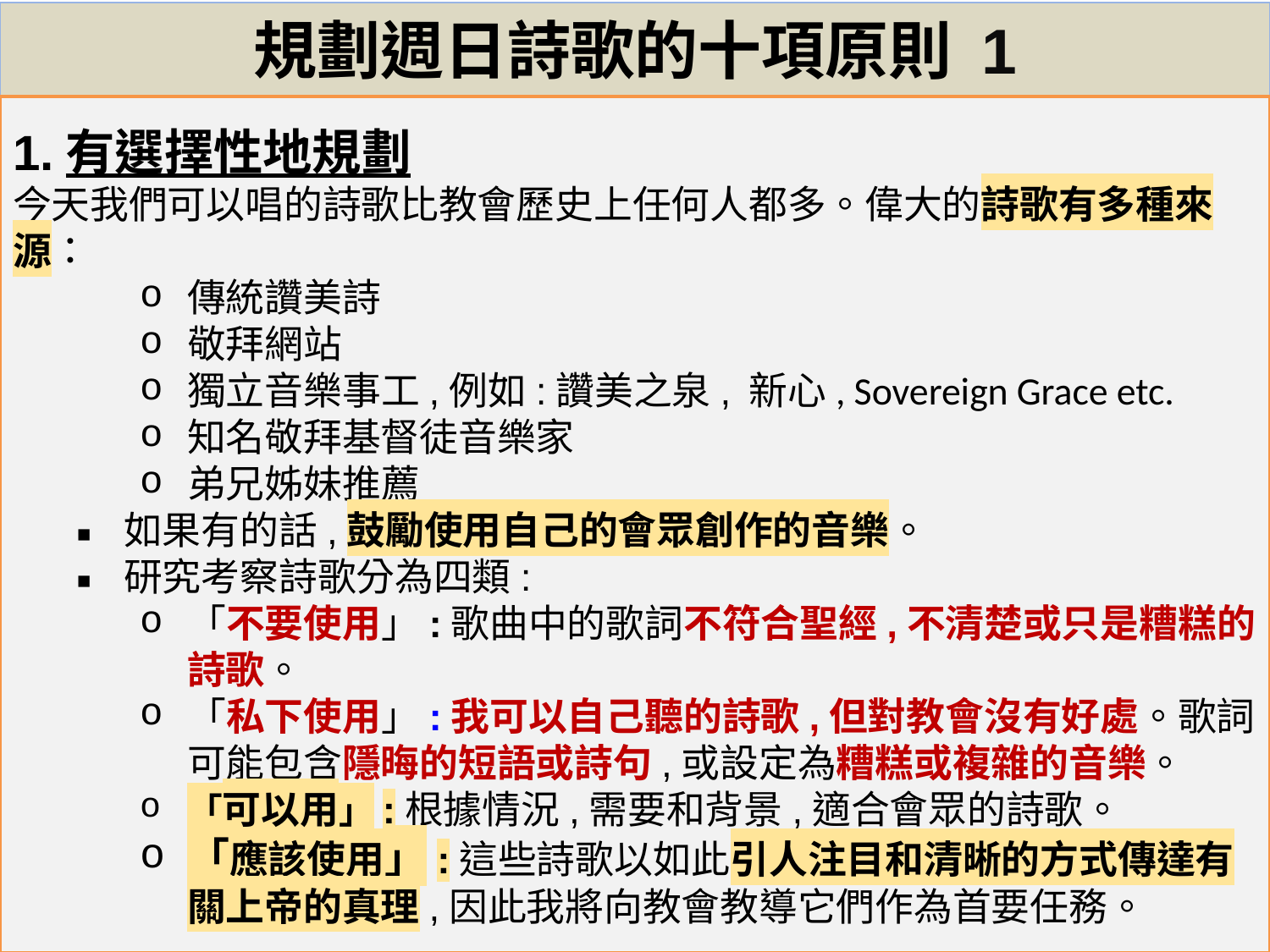

# 規劃週日詩歌的十項原則 1
1.有選擇性地規劃
今天我們可以唱的詩歌比教會歷史上任何人都多。偉大的詩歌有多種來源：
傳統讚美詩
敬拜網站
獨立音樂事工,例如:讚美之泉, 新心, Sovereign Grace etc.
知名敬拜基督徒音樂家
弟兄姊妹推薦
如果有的話,鼓勵使用自己的會眾創作的音樂。
研究考察詩歌分為四類:
「不要使用」:歌曲中的歌詞不符合聖經,不清楚或只是糟糕的詩歌。
「私下使用」:我可以自己聽的詩歌,但對教會沒有好處。歌詞可能包含隱晦的短語或詩句,或設定為糟糕或複雜的音樂。
「可以用」:根據情況,需要和背景,適合會眾的詩歌。
「應該使用」:這些詩歌以如此引人注目和清晰的方式傳達有關上帝的真理,因此我將向教會教導它們作為首要任務。